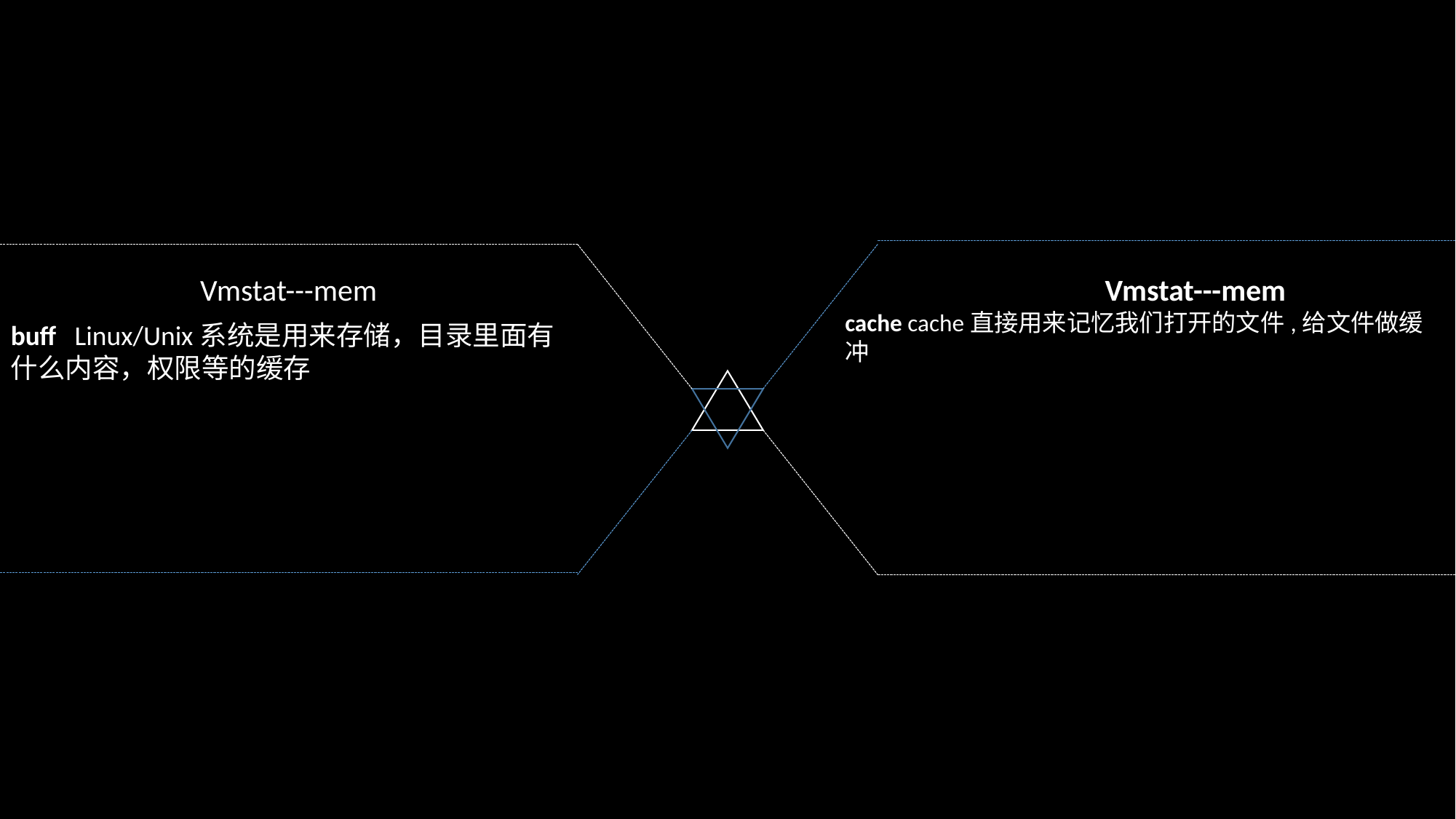

Vmstat---mem
Vmstat---mem
cache cache直接用来记忆我们打开的文件,给文件做缓冲
buff   Linux/Unix系统是用来存储，目录里面有什么内容，权限等的缓存